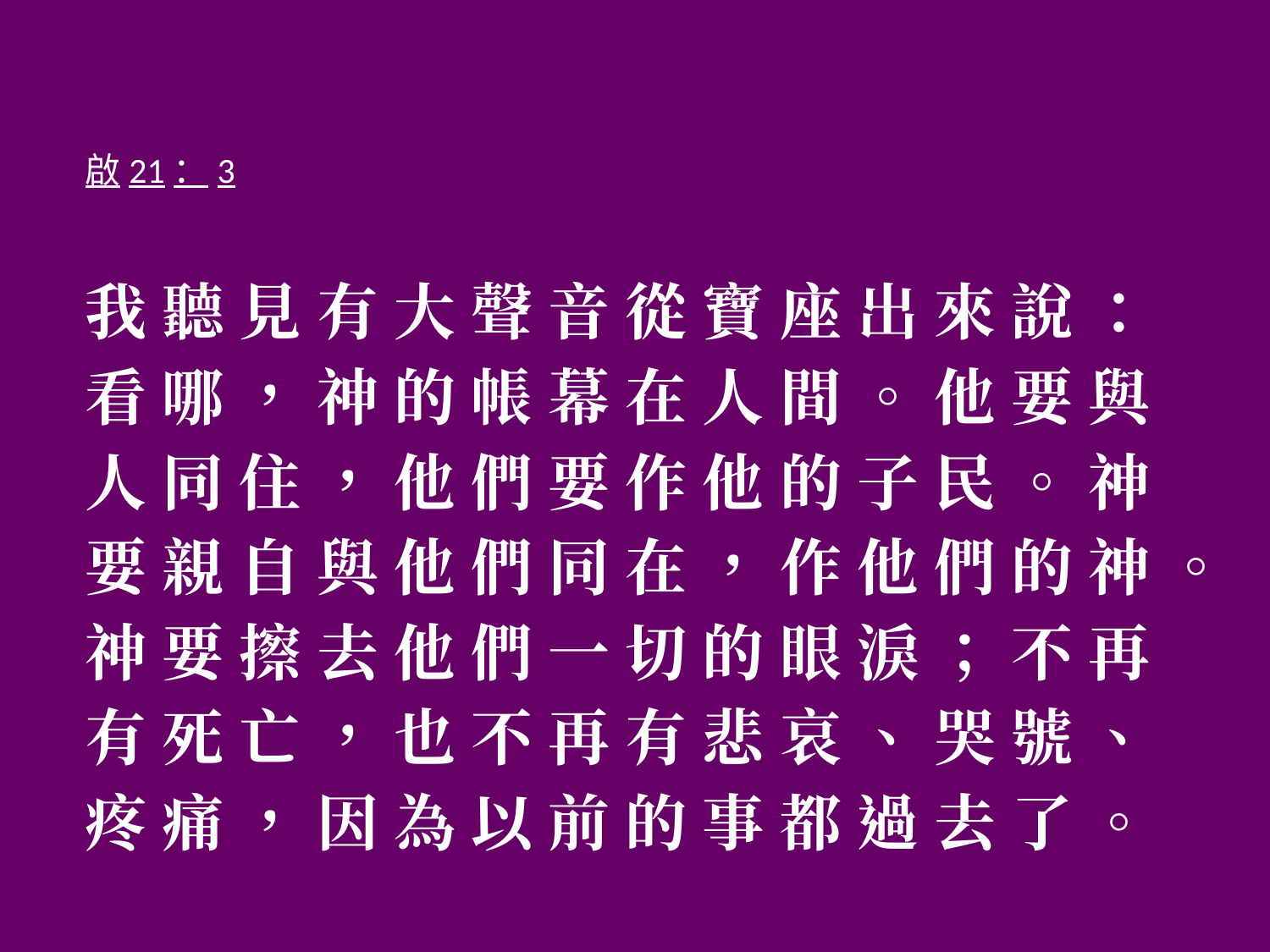

啟21：3
我 聽 見 有 大 聲 音 從 寶 座 出 來 說 ： 看 哪 ， 神 的 帳 幕 在 人 間 。 他 要 與 人 同 住 ， 他 們 要 作 他 的 子 民 。 神 要 親 自 與 他 們 同 在 ， 作 他 們 的 神 。神 要 擦 去 他 們 一 切 的 眼 淚 ； 不 再 有 死 亡 ， 也 不 再 有 悲 哀 、 哭 號 、 疼 痛 ， 因 為 以 前 的 事 都 過 去 了 。